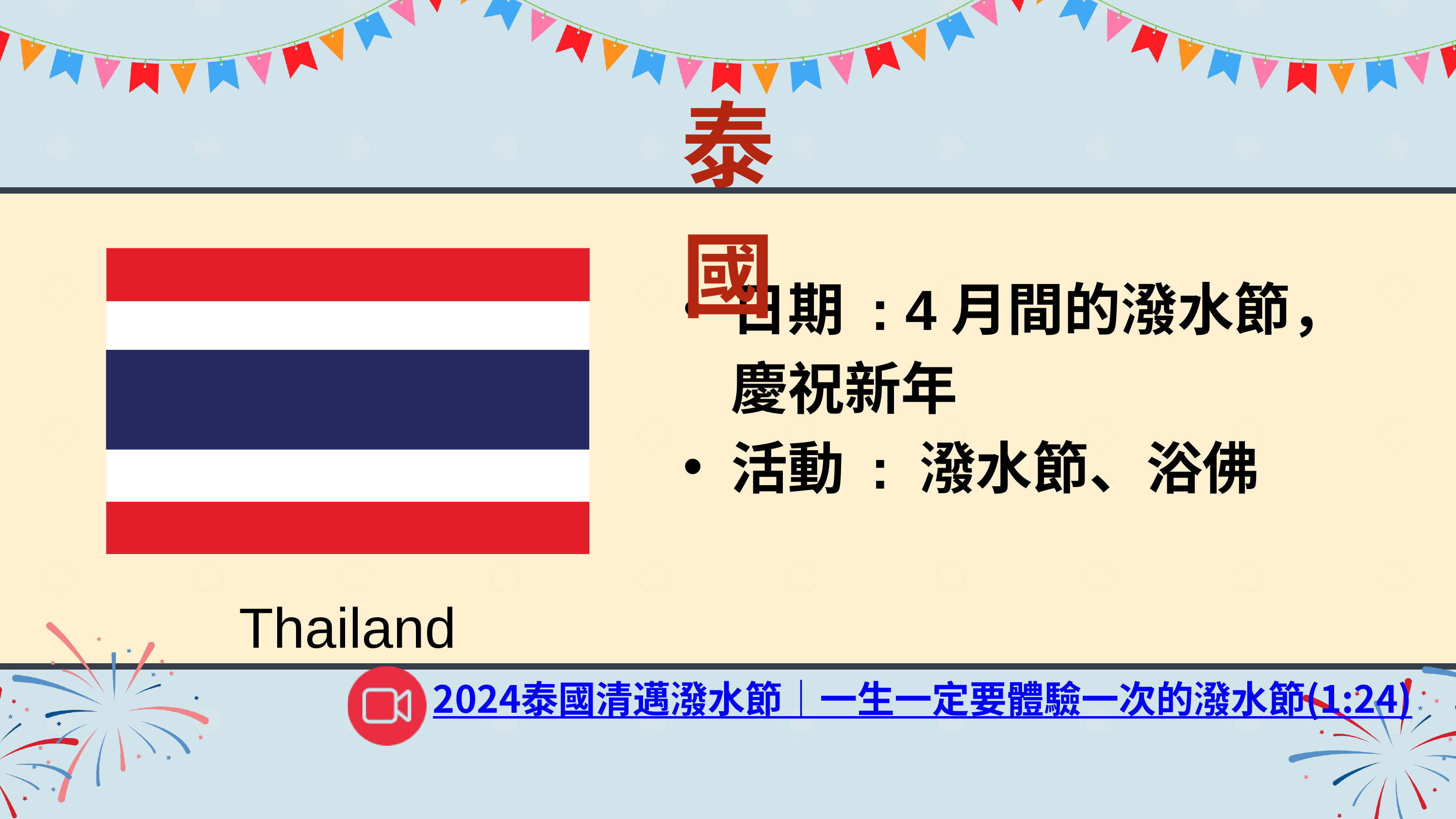

泰國

日期 : 4月間的潑水節，慶祝新年
活動 : 潑水節、浴佛
Thailand

2024泰國清邁潑水節｜一生一定要體驗一次的潑水節(1:24)